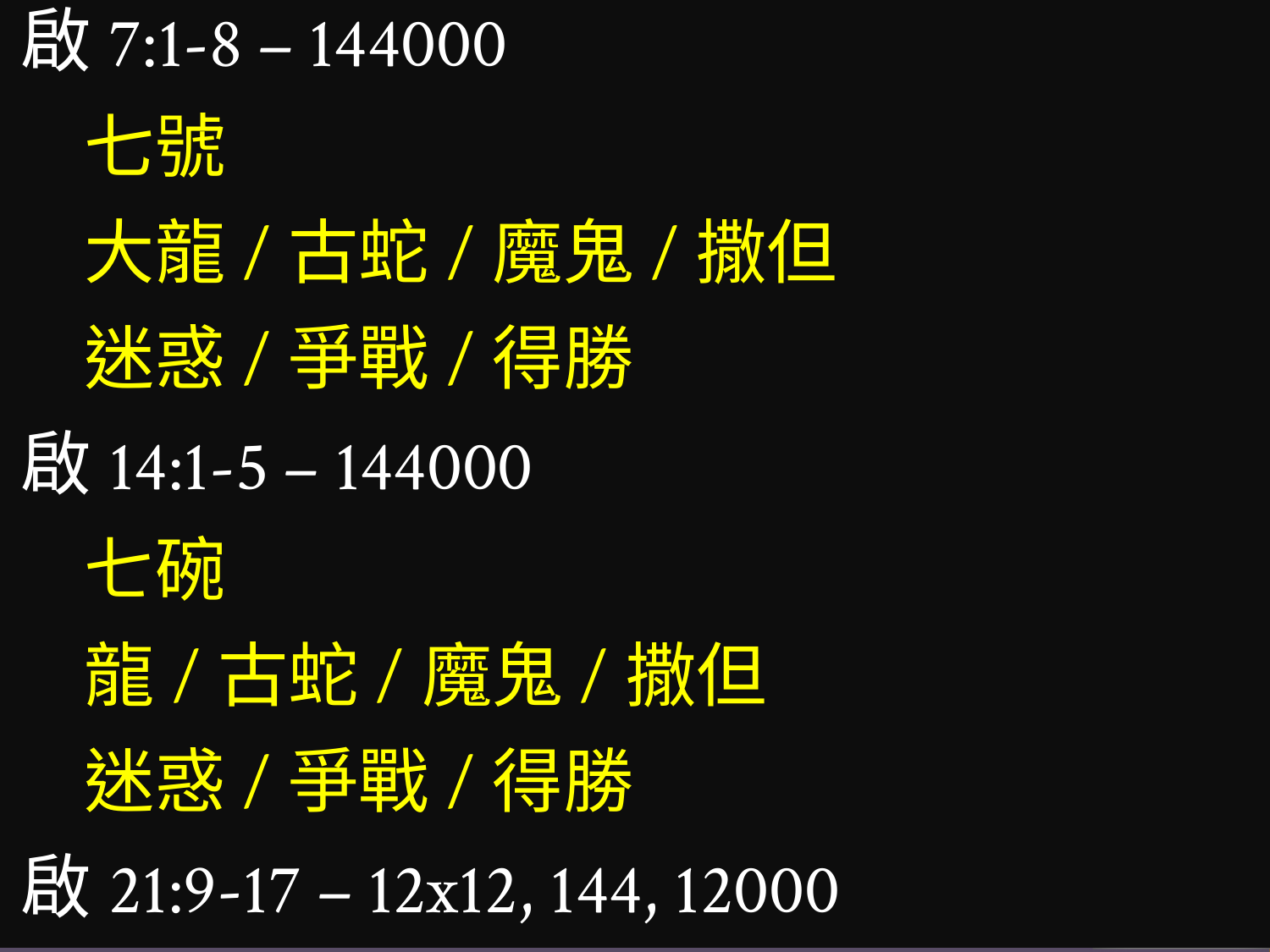

啟7:1-8 – 144000
七號
大龍/古蛇/魔鬼/撒但
迷惑/爭戰/得勝
啟14:1-5 – 144000
七碗
龍/古蛇/魔鬼/撒但
迷惑/爭戰/得勝
啟21:9-17 – 12x12, 144, 12000